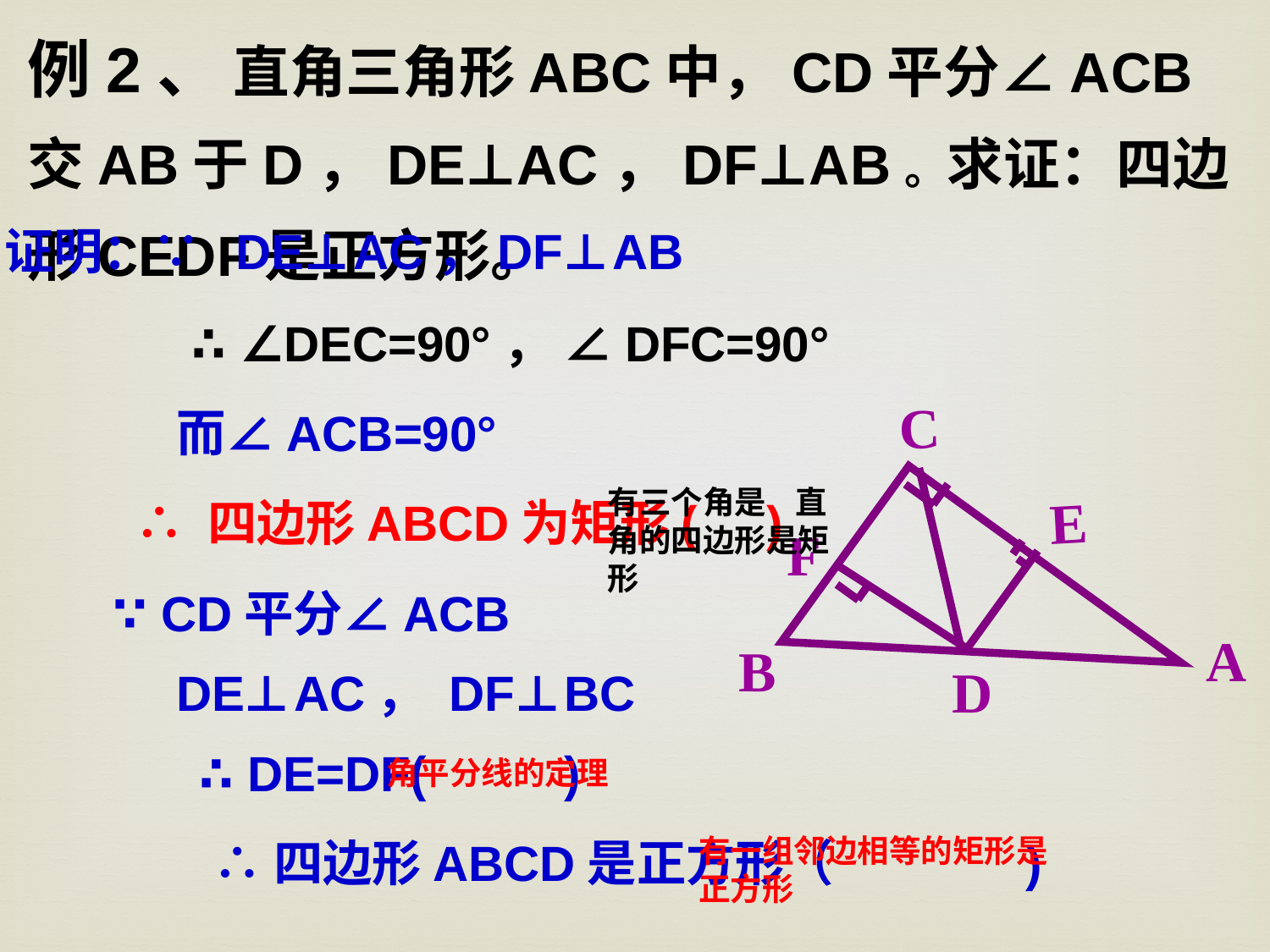

例2、 直角三角形ABC中，CD平分∠ACB交AB于D，DE⊥AC，DF⊥AB。求证：四边形CEDF是正方形。
证明：∵  DE⊥AC，DF⊥AB
∴ ∠DEC=90°， ∠DFC=90°
C

E
F
A
B
D
而∠ACB=90°
有三个角是    直角的四边形是矩形
∴ 四边形ABCD为矩形(     )
∵ CD平分∠ACB
DE⊥AC， DF⊥BC
∴ DE=DF(          )
角平分线的定理
有一组邻边相等的矩形是正方形
∴四边形ABCD是正方形（                )